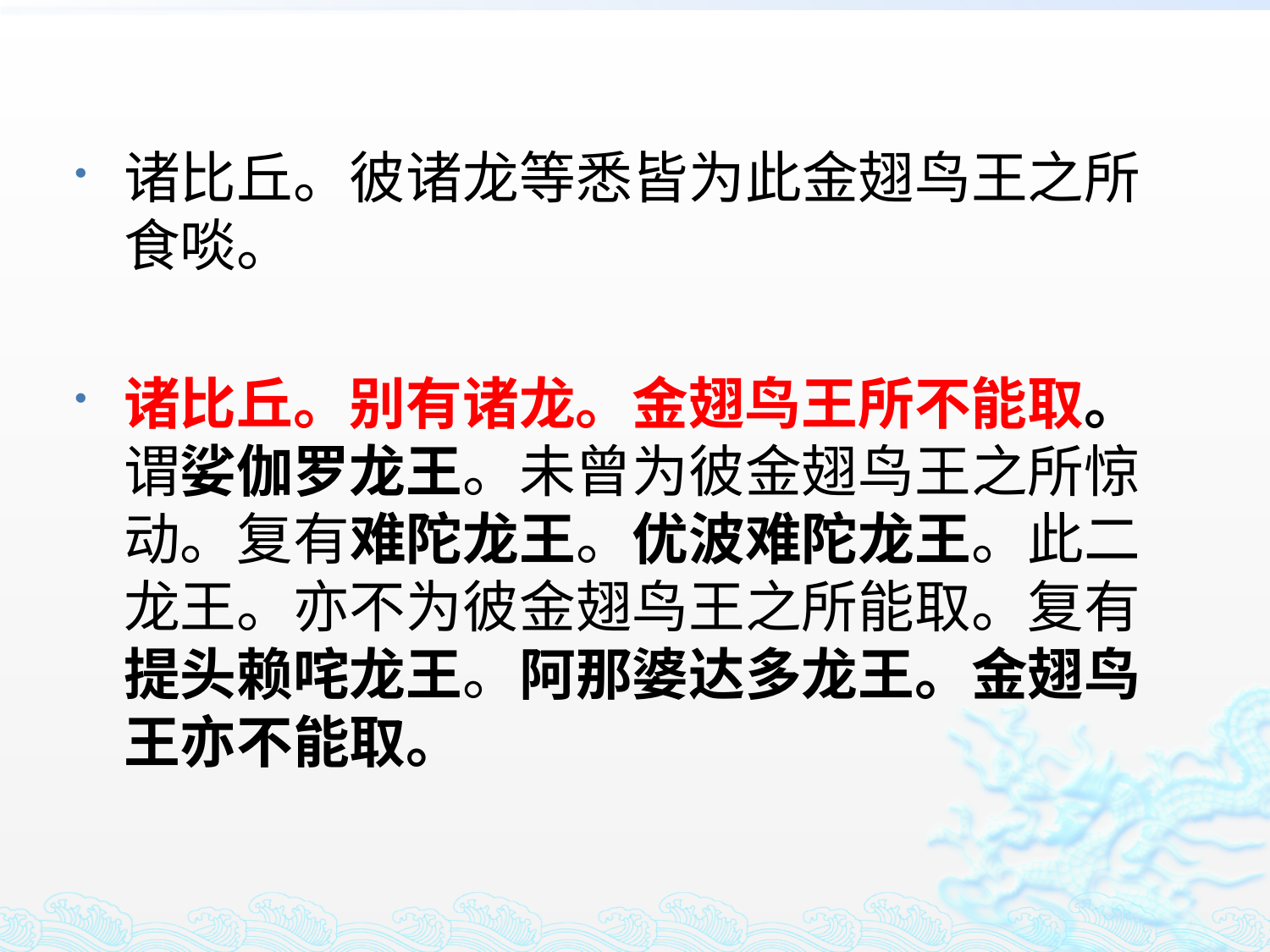

诸比丘。彼诸龙等悉皆为此金翅鸟王之所食啖。

诸比丘。别有诸龙。金翅鸟王所不能取。谓娑伽罗龙王。未曾为彼金翅鸟王之所惊动。复有难陀龙王。优波难陀龙王。此二龙王。亦不为彼金翅鸟王之所能取。复有提头赖咤龙王。阿那婆达多龙王。金翅鸟王亦不能取。